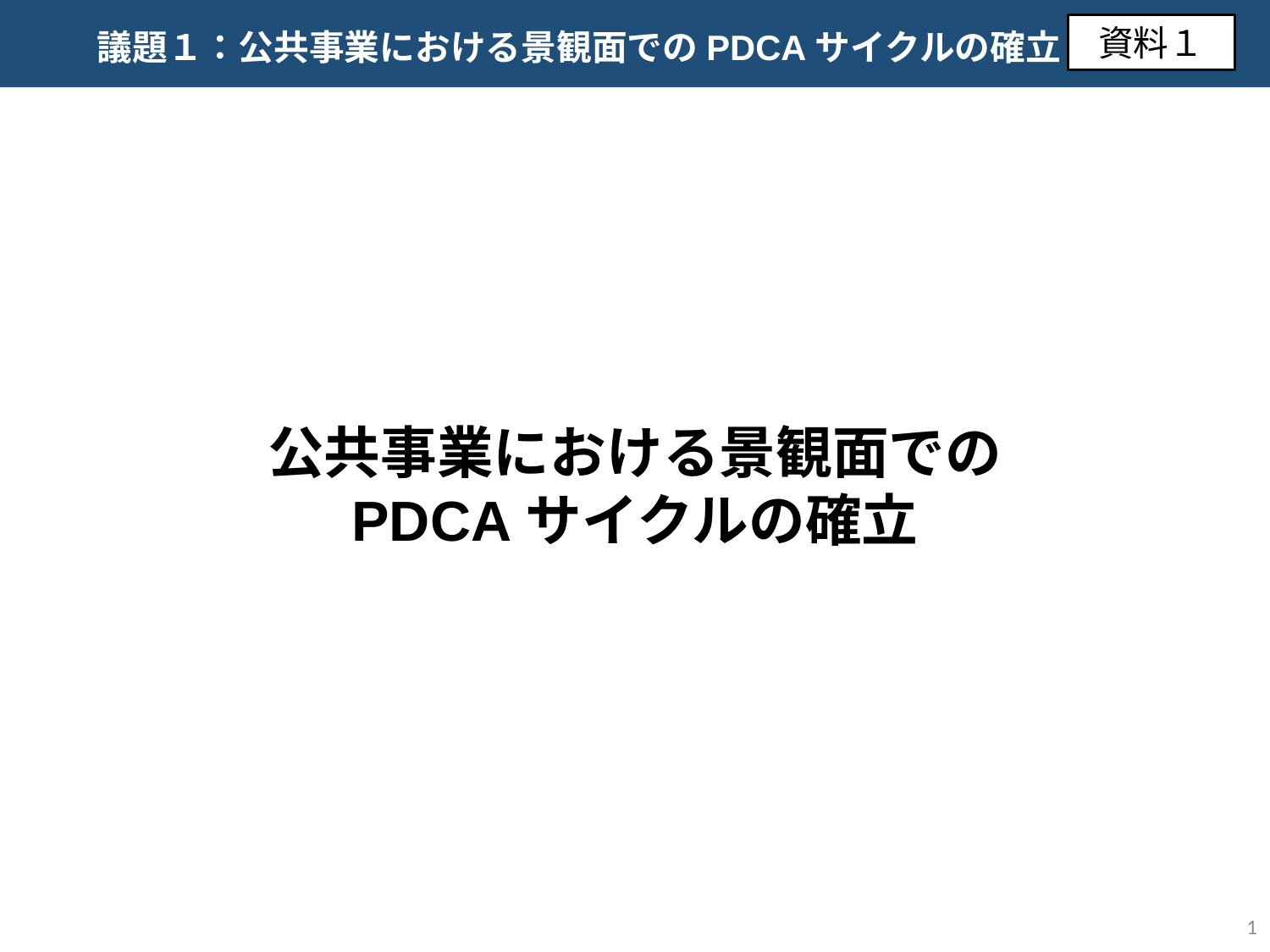

議題１：公共事業における景観面でのPDCAサイクルの確立
資料１
公共事業における景観面での
PDCAサイクルの確立
1